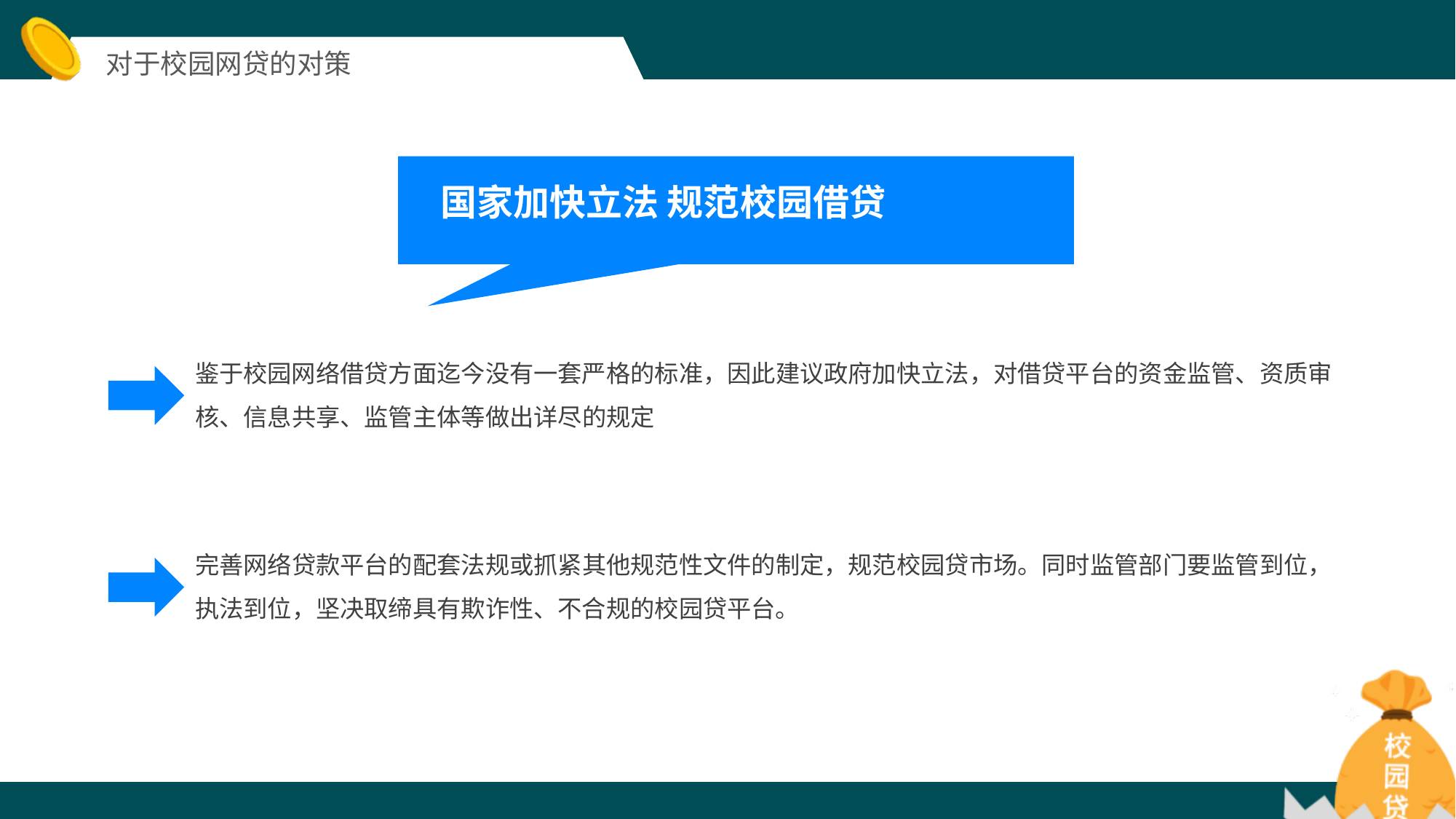

国家加快立法 规范校园借贷
鉴于校园网络借贷方面迄今没有一套严格的标准，因此建议政府加快立法，对借贷平台的资金监管、资质审核、信息共享、监管主体等做出详尽的规定

完善网络贷款平台的配套法规或抓紧其他规范性文件的制定，规范校园贷市场。同时监管部门要监管到位，执法到位，坚决取缔具有欺诈性、不合规的校园贷平台。